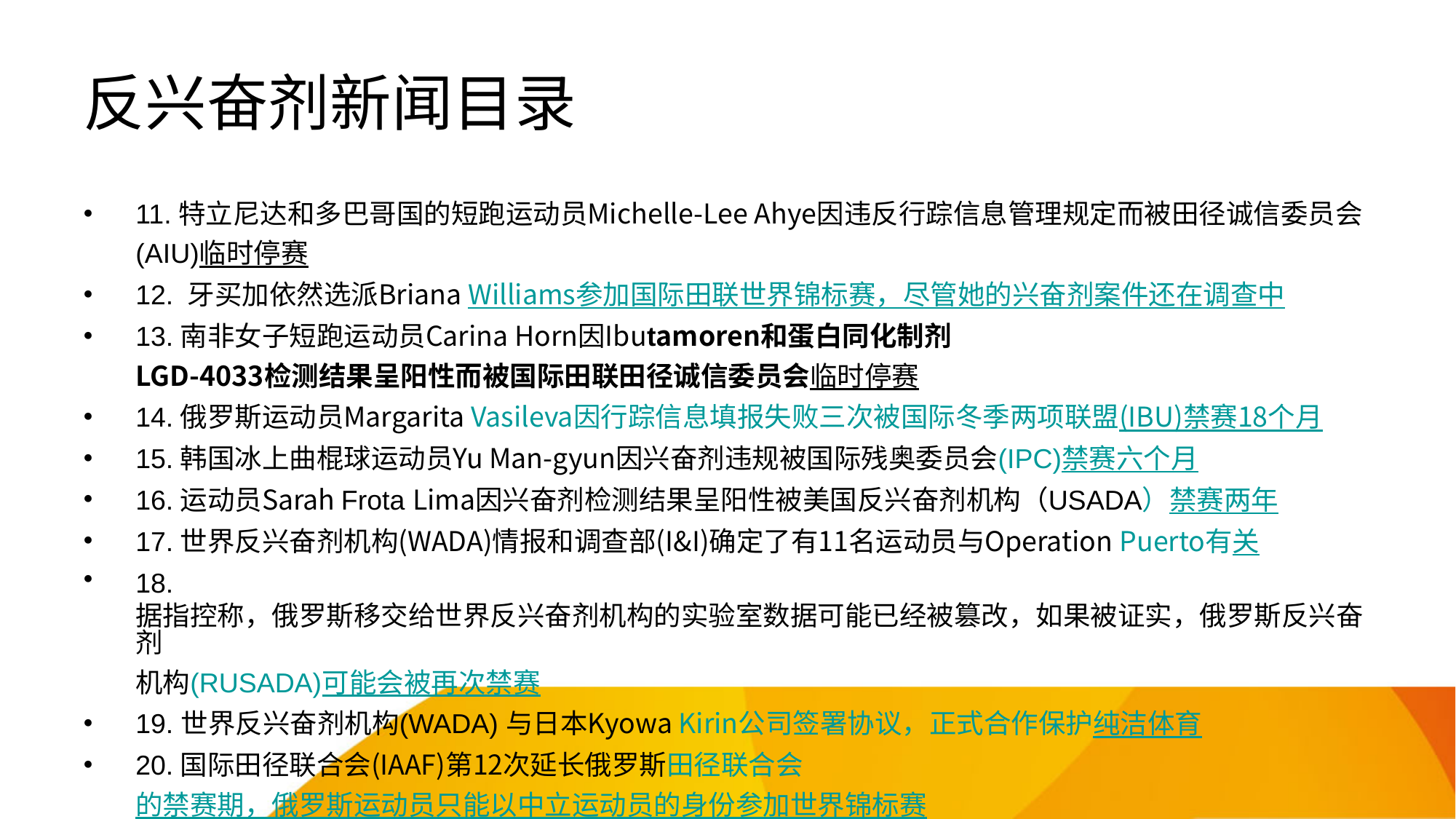

# 反兴奋剂新闻目录
11.特立尼达和多巴哥国的短跑运动员Michelle-Lee Ahye因违反行踪信息管理规定而被田径诚信委员会(AIU)临时停赛
12. 牙买加依然选派Briana Williams参加国际田联世界锦标赛，尽管她的兴奋剂案件还在调查中
13.南非女子短跑运动员Carina Horn因Ibutamoren和蛋白同化制剂LGD-4033检测结果呈阳性而被国际田联田径诚信委员会临时停赛
14.俄罗斯运动员Margarita Vasileva因行踪信息填报失败三次被国际冬季两项联盟(IBU)禁赛18个月
15.韩国冰上曲棍球运动员Yu Man-gyun因兴奋剂违规被国际残奥委员会(IPC)禁赛六个月
16.运动员Sarah Frota Lima因兴奋剂检测结果呈阳性被美国反兴奋剂机构（USADA）禁赛两年
17.世界反兴奋剂机构(WADA)情报和调查部(I&I)确定了有11名运动员与Operation Puerto有关
18.据指控称，俄罗斯移交给世界反兴奋剂机构的实验室数据可能已经被篡改，如果被证实，俄罗斯反兴奋剂机构(RUSADA)可能会被再次禁赛
19. 世界反兴奋剂机构(WADA) 与日本Kyowa Kirin公司签署协议，正式合作保护纯洁体育
20.国际田径联合会(IAAF)第12次延长俄罗斯田径联合会的禁赛期，俄罗斯运动员只能以中立运动员的身份参加世界锦标赛
21. USADA决定撤销对美国田径运动员Christian Coleman因行踪信息填报失败导致兴奋剂违规的指控